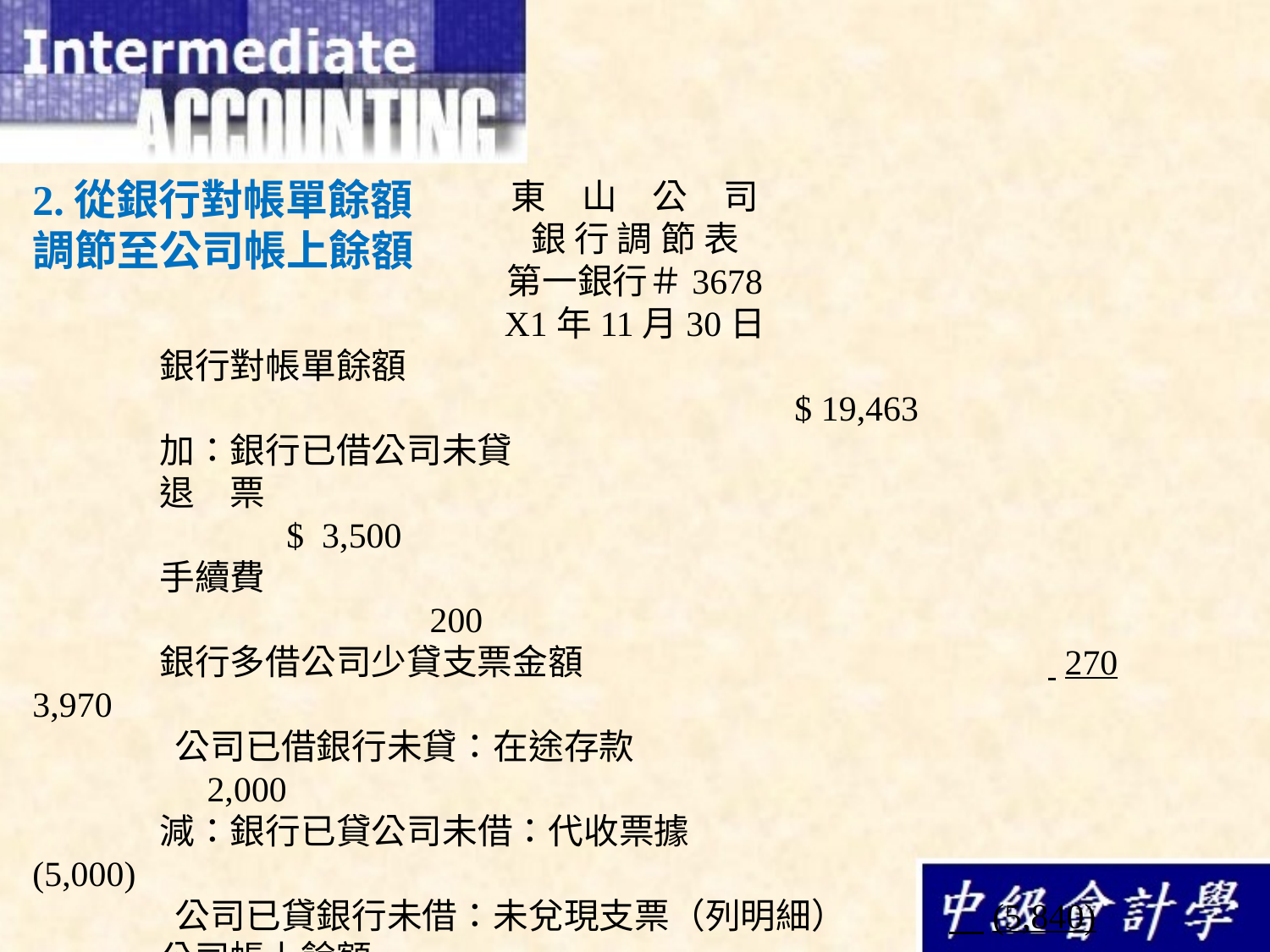

2.從銀行對帳單餘額調節至公司帳上餘額
東　山　公　司
銀 行 調 節 表
第一銀行＃3678
X1年11月30日
	銀行對帳單餘額													$ 19,463
	加：銀行已借公司未貸
　　　  	退　票										$  3,500
　　　  	手續費											 200
　　　  	銀行多借公司少貸支票金額	 　　			 270	     3,970
　　	  公司已借銀行未貸：在途存款	　　　　				     2,000
	減：銀行已貸公司未借：代收票據    　　　　　　	 	   (5,000)
　　	  公司已貸銀行未借：未兌現支票（列明細）    　　　(5,840)
	公司帳上餘額	　　　　　　　　　						$ 14,593